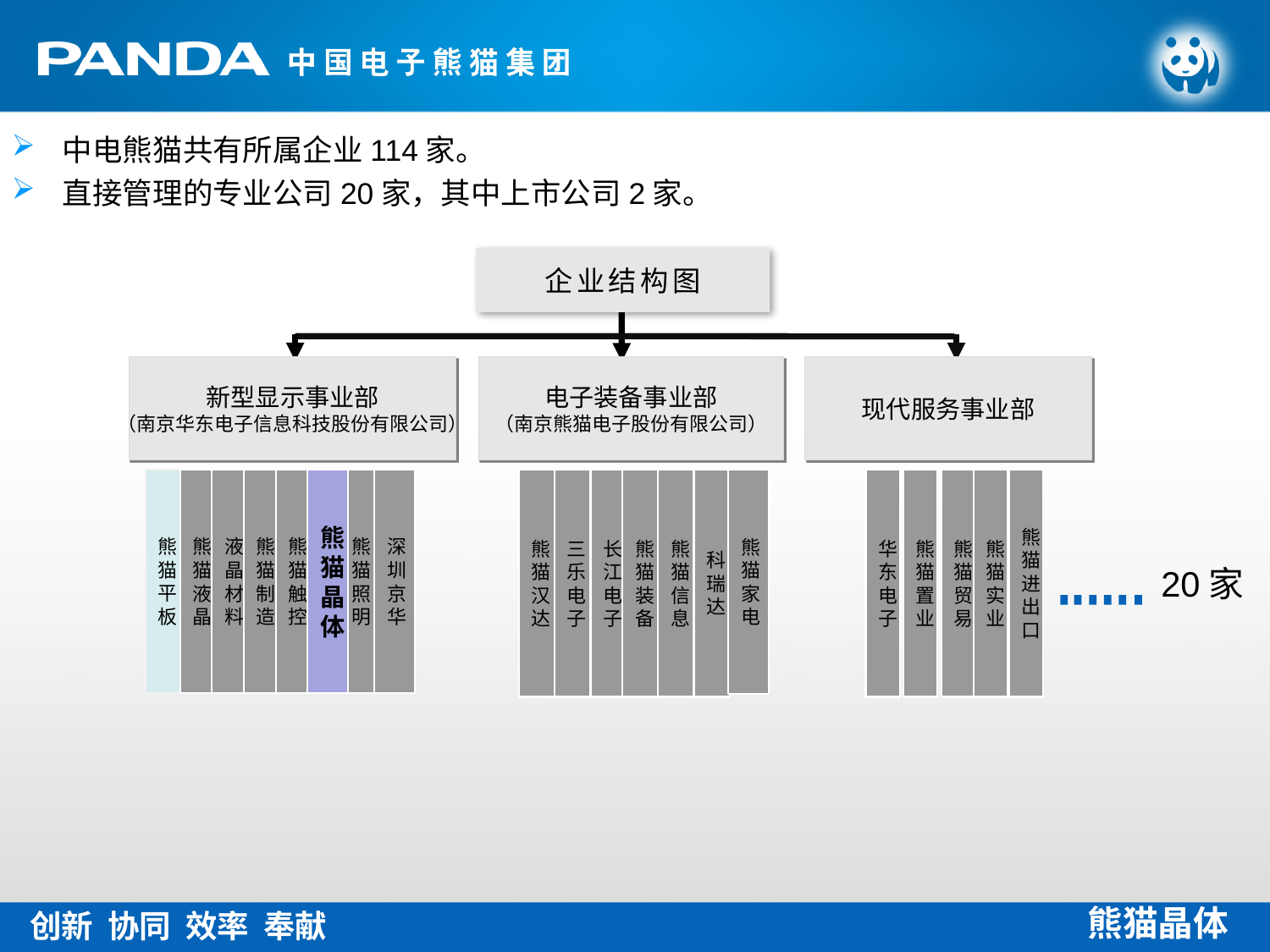

中电熊猫共有所属企业114家。
  直接管理的专业公司20家，其中上市公司2家。
企业结构图

新型显示事业部
（南京华东电子信息科技股份有限公司）
熊猫平板
熊猫液晶
熊猫制造
熊猫触控
熊猫晶体
熊猫照明
深圳京华
液晶材料
电子装备事业部
（南京熊猫电子股份有限公司）
熊猫汉达
三乐电子
长江电子
熊猫装备
熊猫信息
科瑞达
现代服务事业部
华东电子
熊猫置业
熊猫贸易
熊猫实业
熊猫进出口
熊猫家电
20家